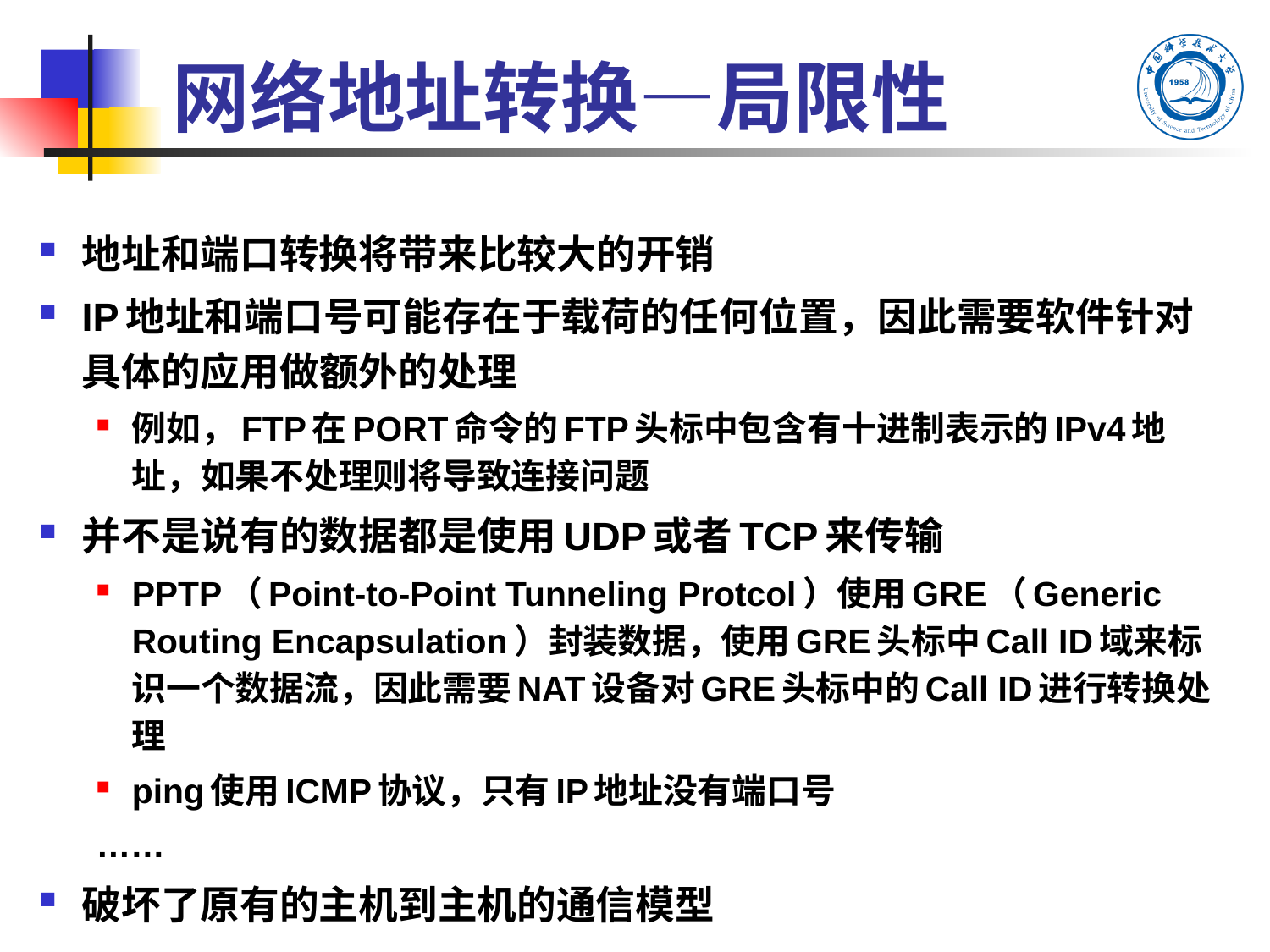

# 网络地址转换—局限性
地址和端口转换将带来比较大的开销
IP地址和端口号可能存在于载荷的任何位置，因此需要软件针对具体的应用做额外的处理
例如，FTP在PORT命令的FTP头标中包含有十进制表示的IPv4地址，如果不处理则将导致连接问题
并不是说有的数据都是使用UDP或者TCP来传输
PPTP（Point-to-Point Tunneling Protcol）使用GRE（Generic Routing Encapsulation）封装数据，使用GRE头标中Call ID域来标识一个数据流，因此需要NAT设备对GRE头标中的Call ID进行转换处理
ping使用ICMP协议，只有IP地址没有端口号
……
破坏了原有的主机到主机的通信模型